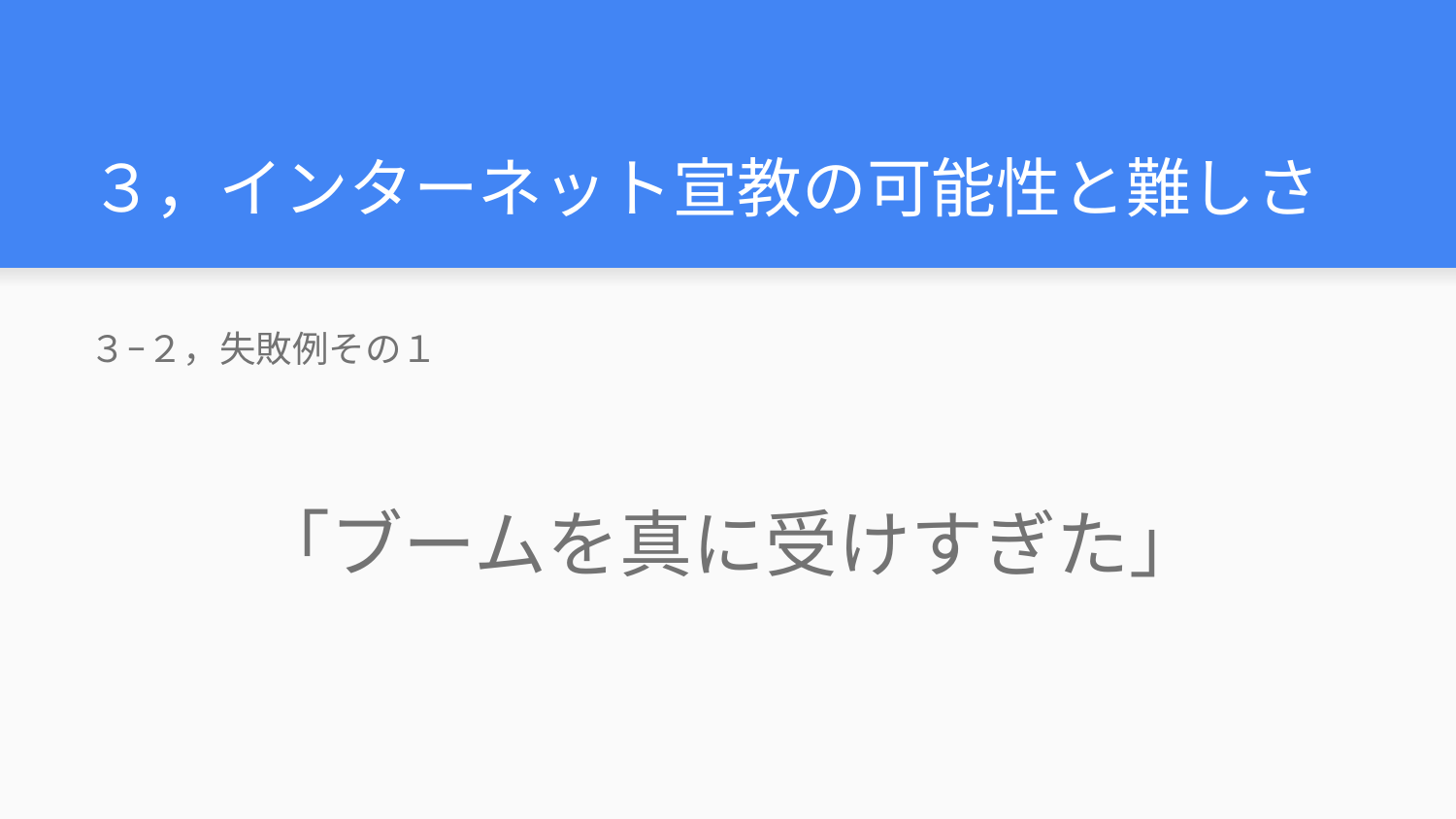

# ３，インターネット宣教の可能性と難しさ
３−２，失敗例その１

「ブームを真に受けすぎた」